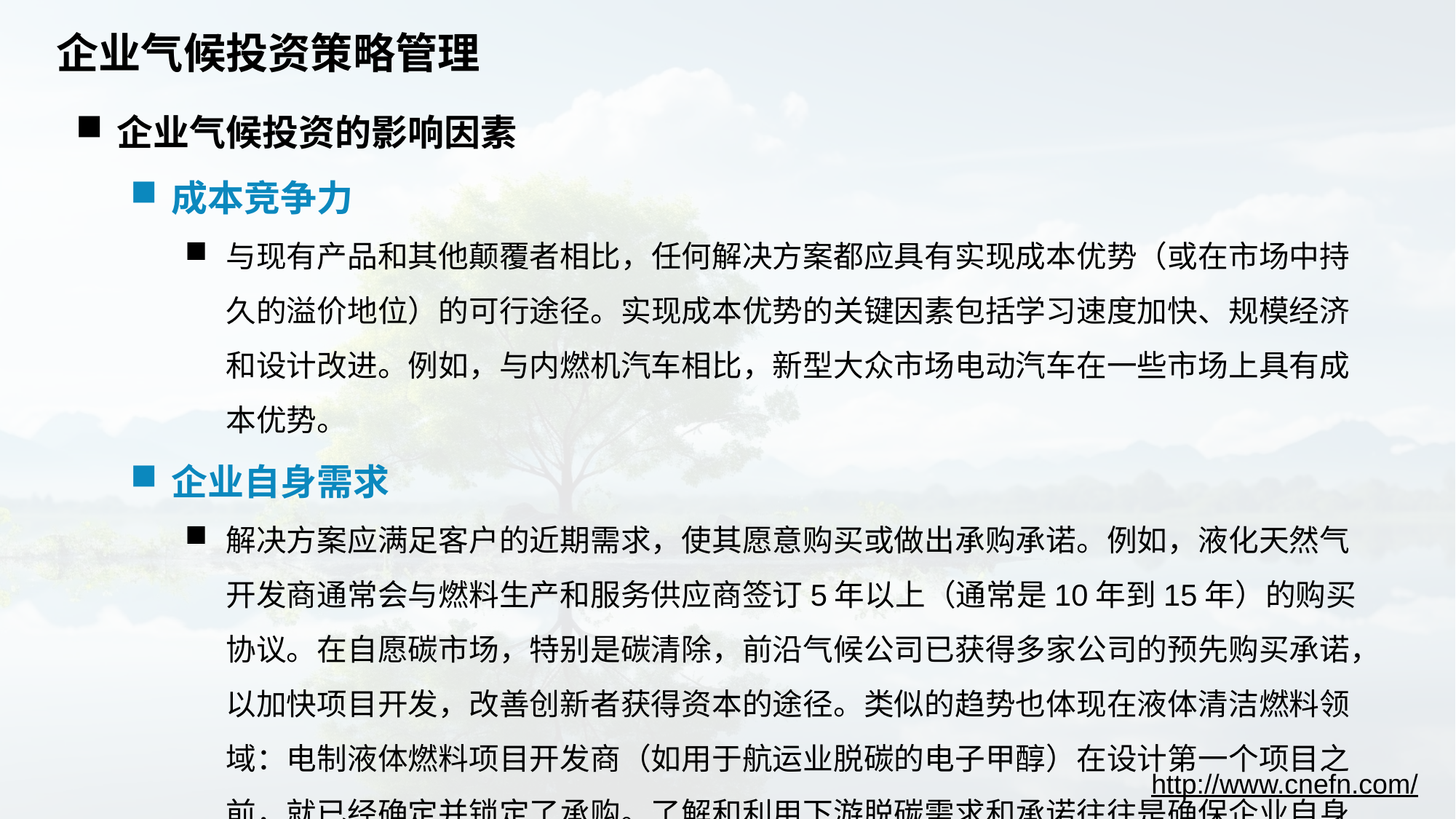

# 企业气候投资策略管理
企业气候投资的影响因素
成本竞争力
与现有产品和其他颠覆者相比，任何解决方案都应具有实现成本优势（或在市场中持久的溢价地位）的可行途径。实现成本优势的关键因素包括学习速度加快、规模经济和设计改进。例如，与内燃机汽车相比，新型大众市场电动汽车在一些市场上具有成本优势。
企业自身需求
解决方案应满足客户的近期需求，使其愿意购买或做出承购承诺。例如，液化天然气开发商通常会与燃料生产和服务供应商签订5年以上（通常是10年到15年）的购买协议。在自愿碳市场，特别是碳清除，前沿气候公司已获得多家公司的预先购买承诺，以加快项目开发，改善创新者获得资本的途径。类似的趋势也体现在液体清洁燃料领域：电制液体燃料项目开发商（如用于航运业脱碳的电子甲醇）在设计第一个项目之前，就已经确定并锁定了承购。了解和利用下游脱碳需求和承诺往往是确保企业自身需求的关键。